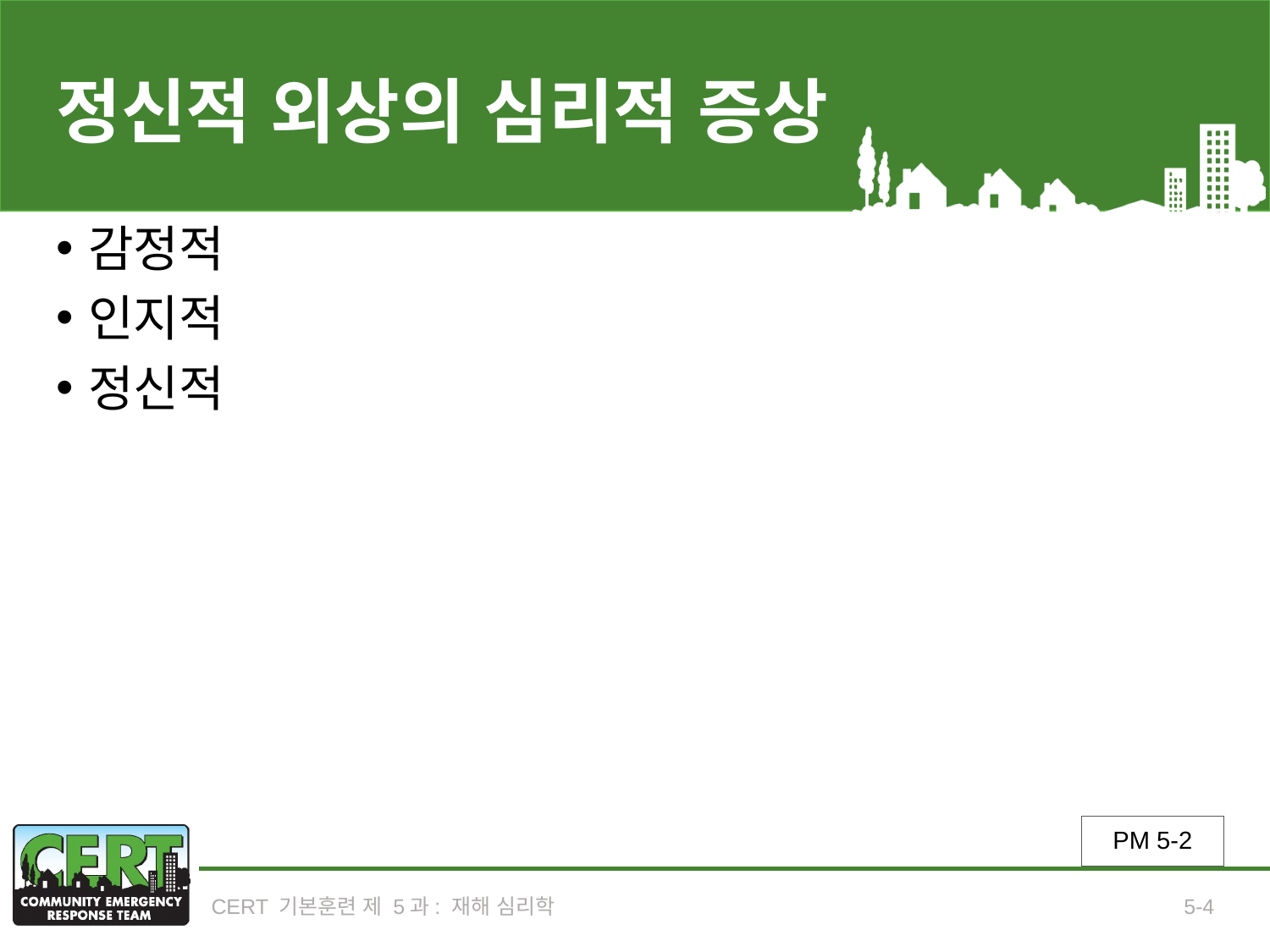

# 정신적 외상의 심리적 증상
감정적
인지적
정신적
PM 5-2
CERT 기본훈련 제 5과: 재해 심리학
5-4